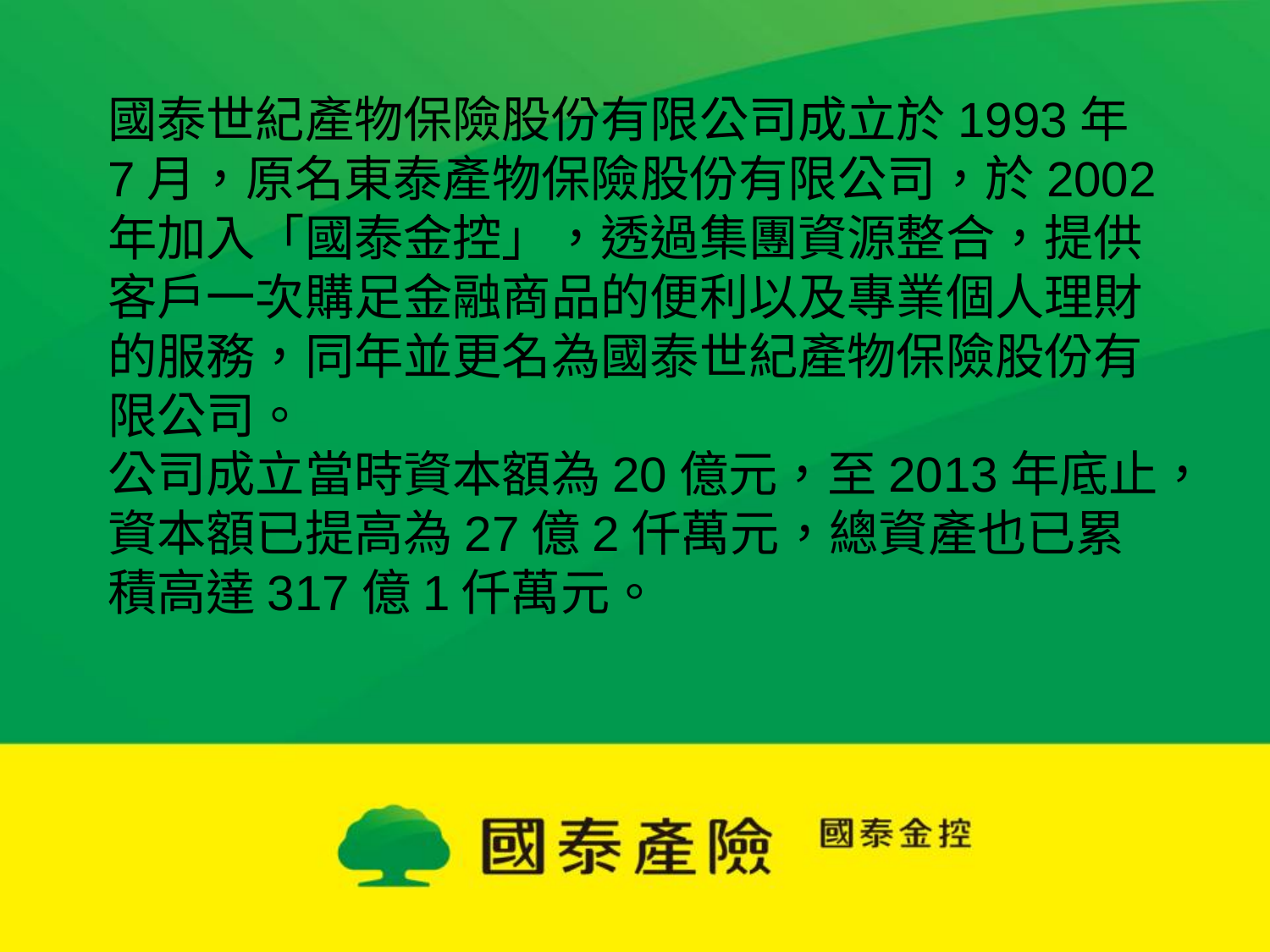

# 國泰世紀產物保險股份有限公司成立於1993年7月，原名東泰產物保險股份有限公司，於2002年加入「國泰金控」，透過集團資源整合，提供客戶一次購足金融商品的便利以及專業個人理財的服務，同年並更名為國泰世紀產物保險股份有限公司。 公司成立當時資本額為20億元，至2013年底止，資本額已提高為27億2仟萬元，總資產也已累積高達317億1仟萬元。